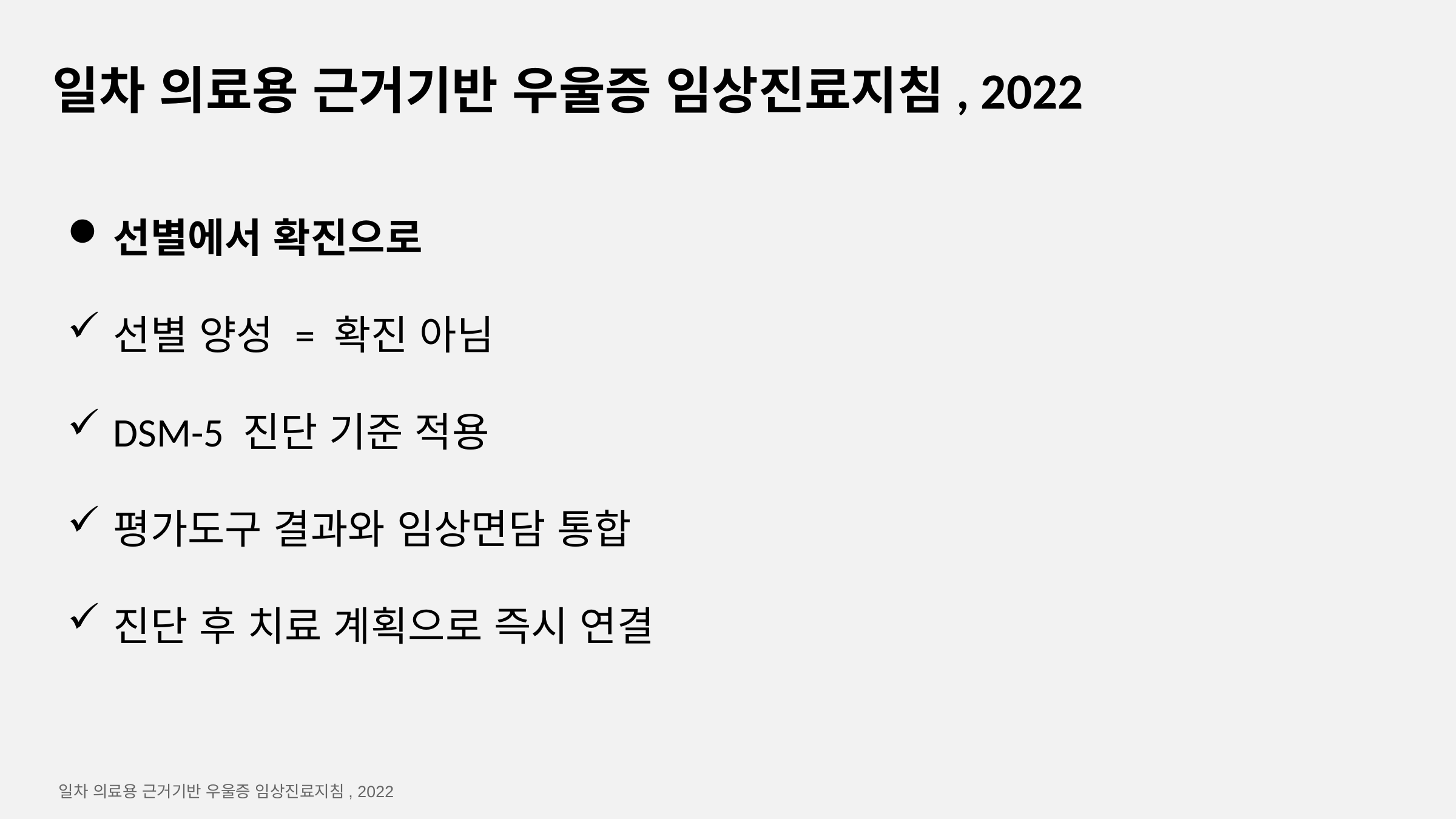

일차 의료용 근거기반 우울증 임상진료지침, 2022
선별에서 확진으로
선별 양성 = 확진 아님
DSM-5 진단 기준 적용
평가도구 결과와 임상면담 통합
진단 후 치료 계획으로 즉시 연결

일차 의료용 근거기반 우울증 임상진료지침, 2022